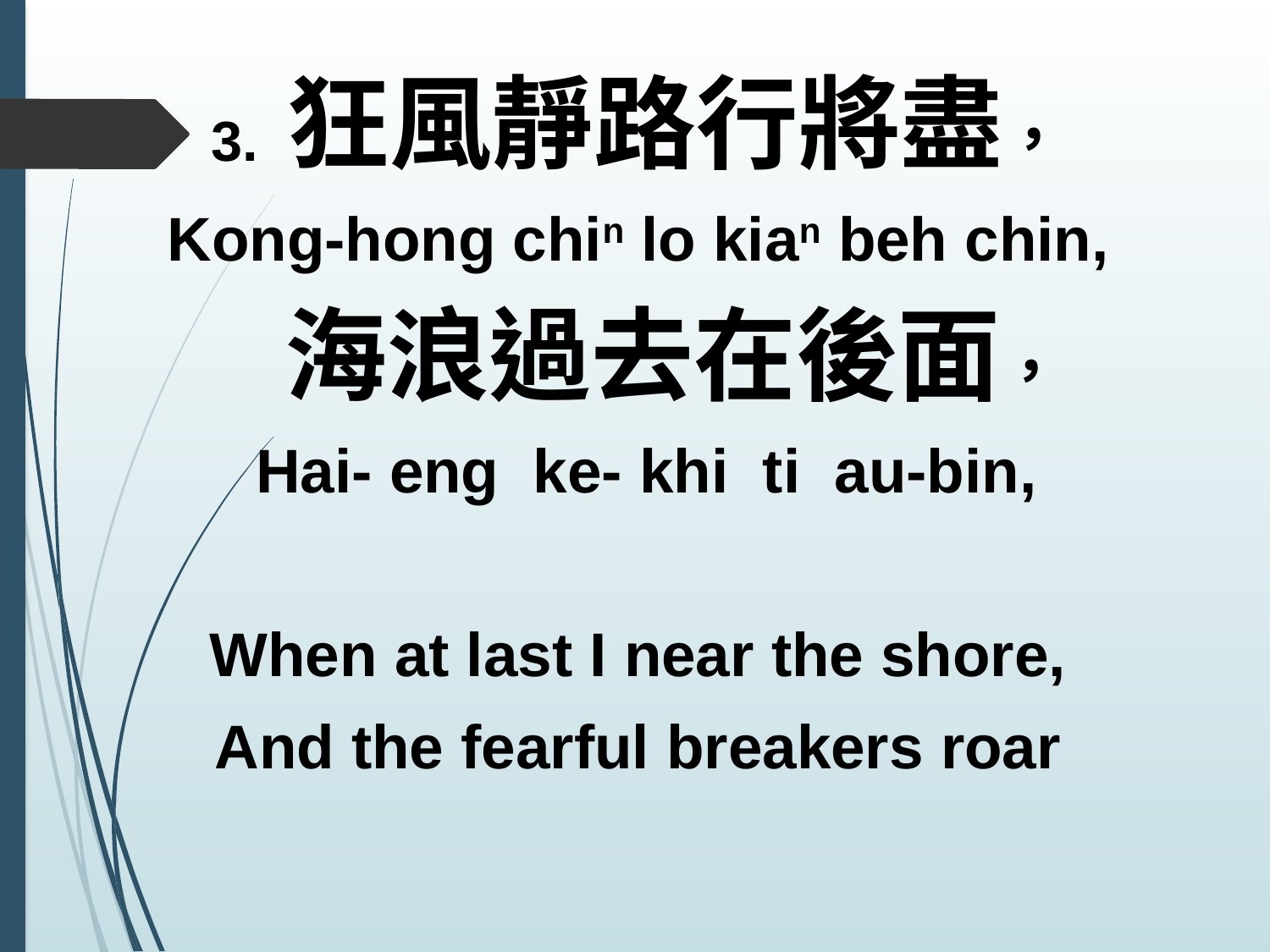

3. 狂風靜路行將盡，
Kong-hong chin lo kian beh chin,
  海浪過去在後面，
 Hai- eng  ke- khi  ti  au-bin,

When at last I near the shore,
And the fearful breakers roar